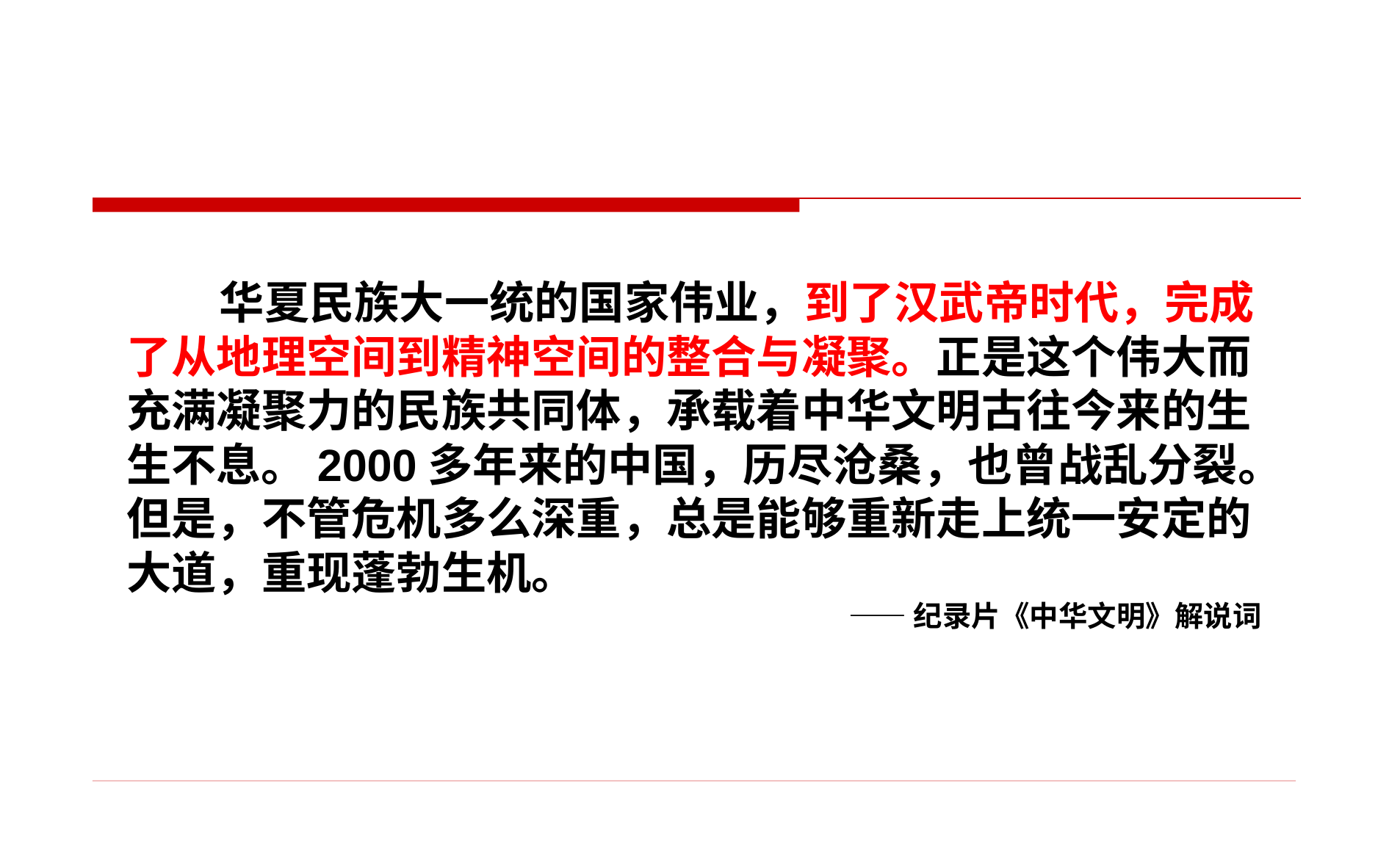

华夏民族大一统的国家伟业，到了汉武帝时代，完成了从地理空间到精神空间的整合与凝聚。正是这个伟大而充满凝聚力的民族共同体，承载着中华文明古往今来的生生不息。2000多年来的中国，历尽沧桑，也曾战乱分裂。但是，不管危机多么深重，总是能够重新走上统一安定的大道，重现蓬勃生机。
——纪录片《中华文明》解说词